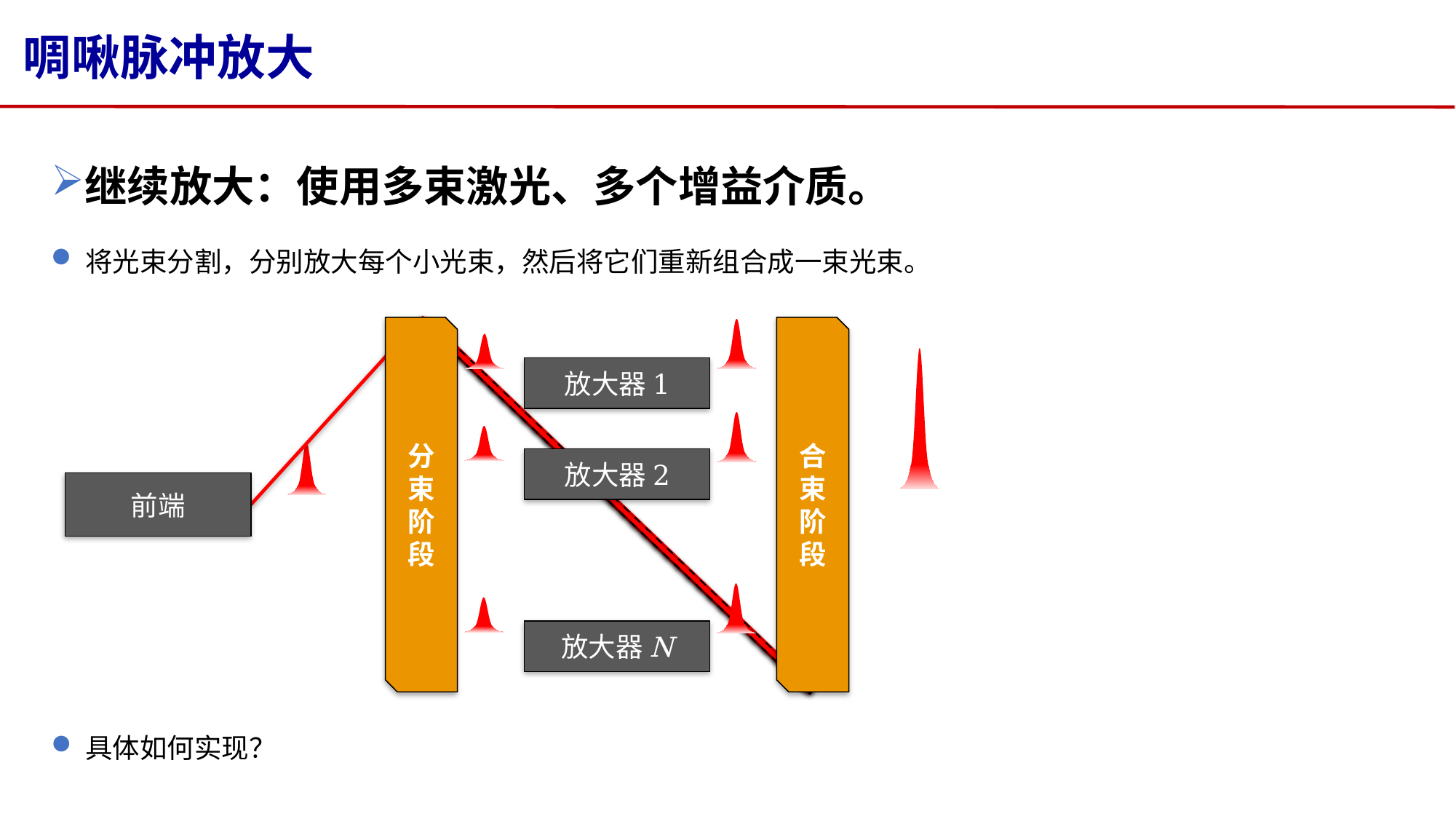

# 啁啾脉冲放大
继续放大：使用多束激光、多个增益介质。
将光束分割，分别放大每个小光束，然后将它们重新组合成一束光束。

放大器1

放大器2
合束阶段
分束阶段
前端

放大器N
具体如何实现？